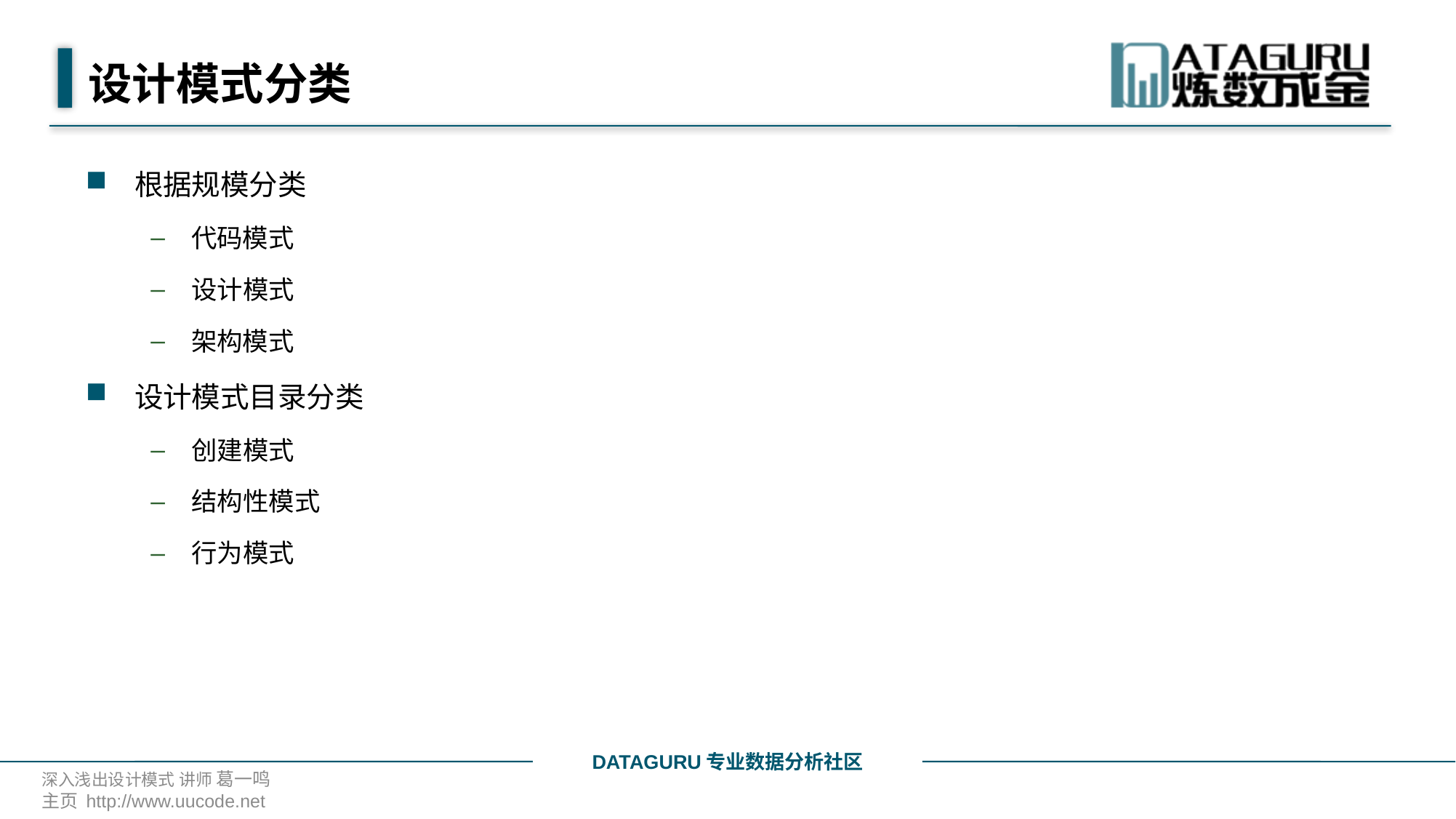

# 设计模式分类
根据规模分类
代码模式
设计模式
架构模式
设计模式目录分类
创建模式
结构性模式
行为模式